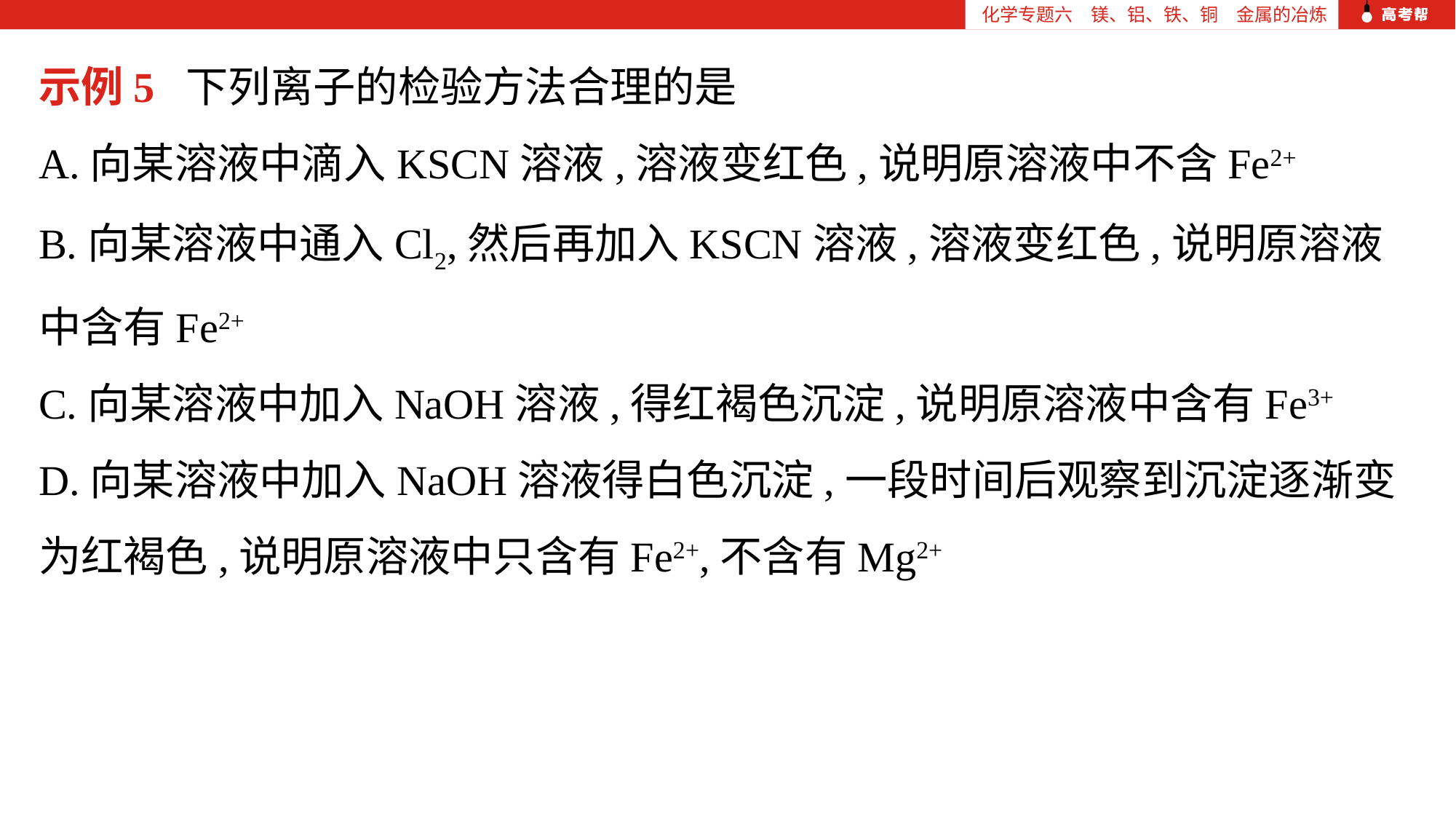

化学专题六　镁、铝、铁、铜　金属的冶炼

示例5  下列离子的检验方法合理的是
A.向某溶液中滴入KSCN溶液,溶液变红色,说明原溶液中不含Fe2+
B.向某溶液中通入Cl2,然后再加入KSCN溶液,溶液变红色,说明原溶液中含有Fe2+
C.向某溶液中加入NaOH溶液,得红褐色沉淀,说明原溶液中含有Fe3+
D.向某溶液中加入NaOH溶液得白色沉淀,一段时间后观察到沉淀逐渐变为红褐色,说明原溶液中只含有Fe2+,不含有Mg2+